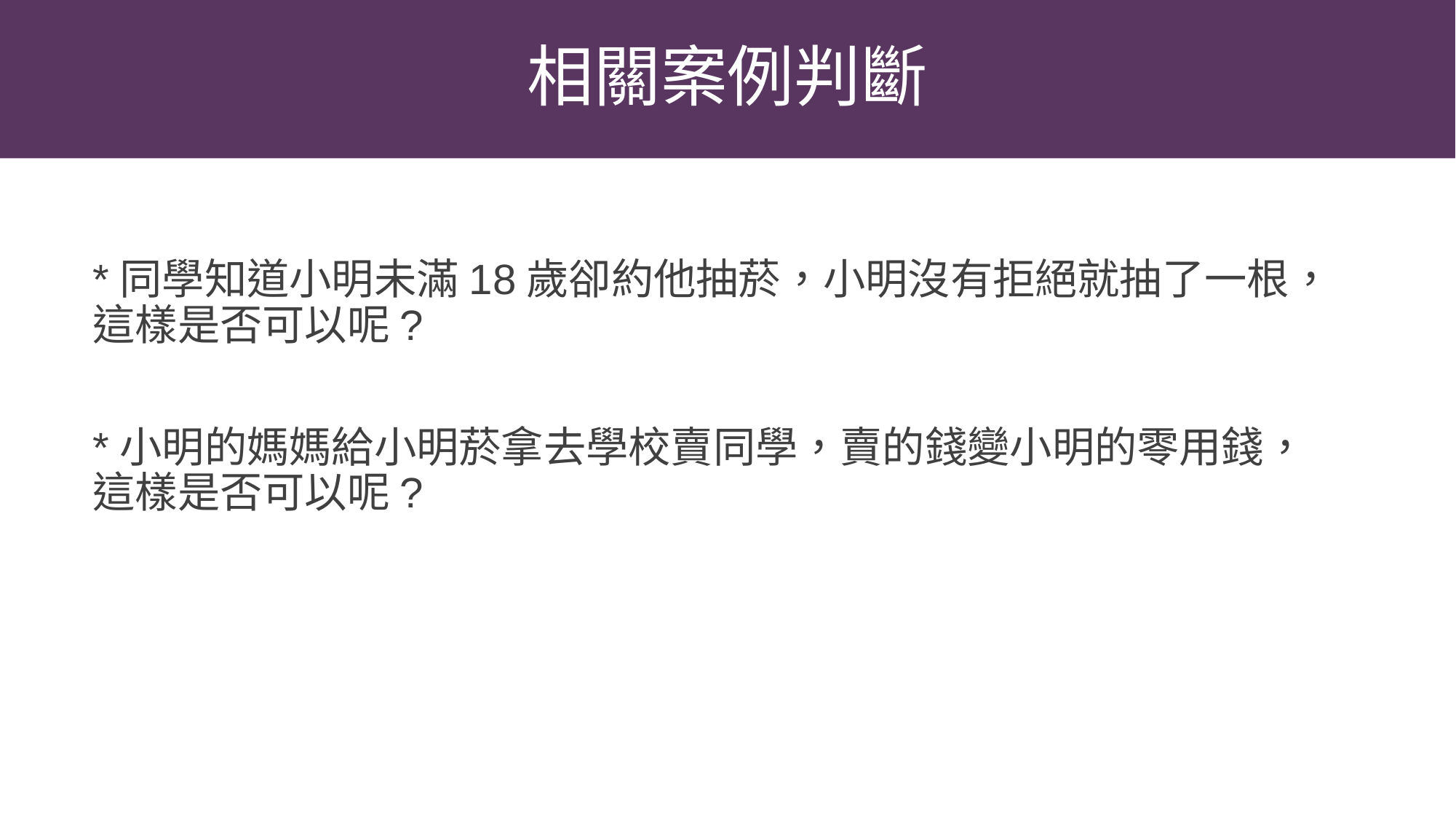

# 相關案例判斷

*同學知道小明未滿18歲卻約他抽菸，小明沒有拒絕就抽了一根，這樣是否可以呢?

*小明的媽媽給小明菸拿去學校賣同學，賣的錢變小明的零用錢，這樣是否可以呢?